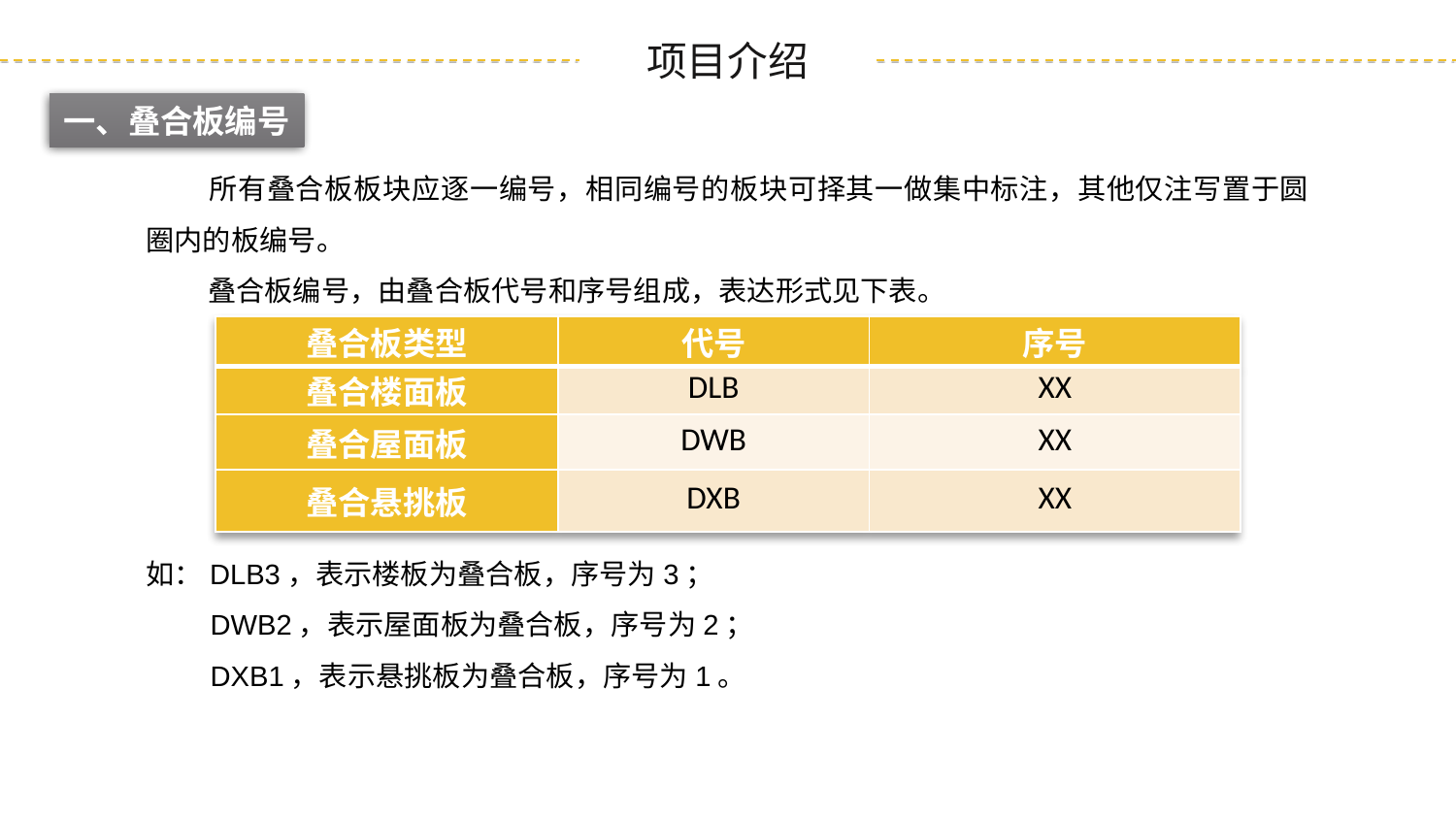

一、叠合板编号
 所有叠合板板块应逐一编号，相同编号的板块可择其一做集中标注，其他仅注写置于圆圈内的板编号。
 叠合板编号，由叠合板代号和序号组成，表达形式见下表。
| 叠合板类型 | 代号 | 序号 |
| --- | --- | --- |
| 叠合楼面板 | DLB | XX |
| 叠合屋面板 | DWB | XX |
| 叠合悬挑板 | DXB | XX |
如：DLB3，表示楼板为叠合板，序号为3；
        DWB2，表示屋面板为叠合板，序号为2；
        DXB1，表示悬挑板为叠合板，序号为1。